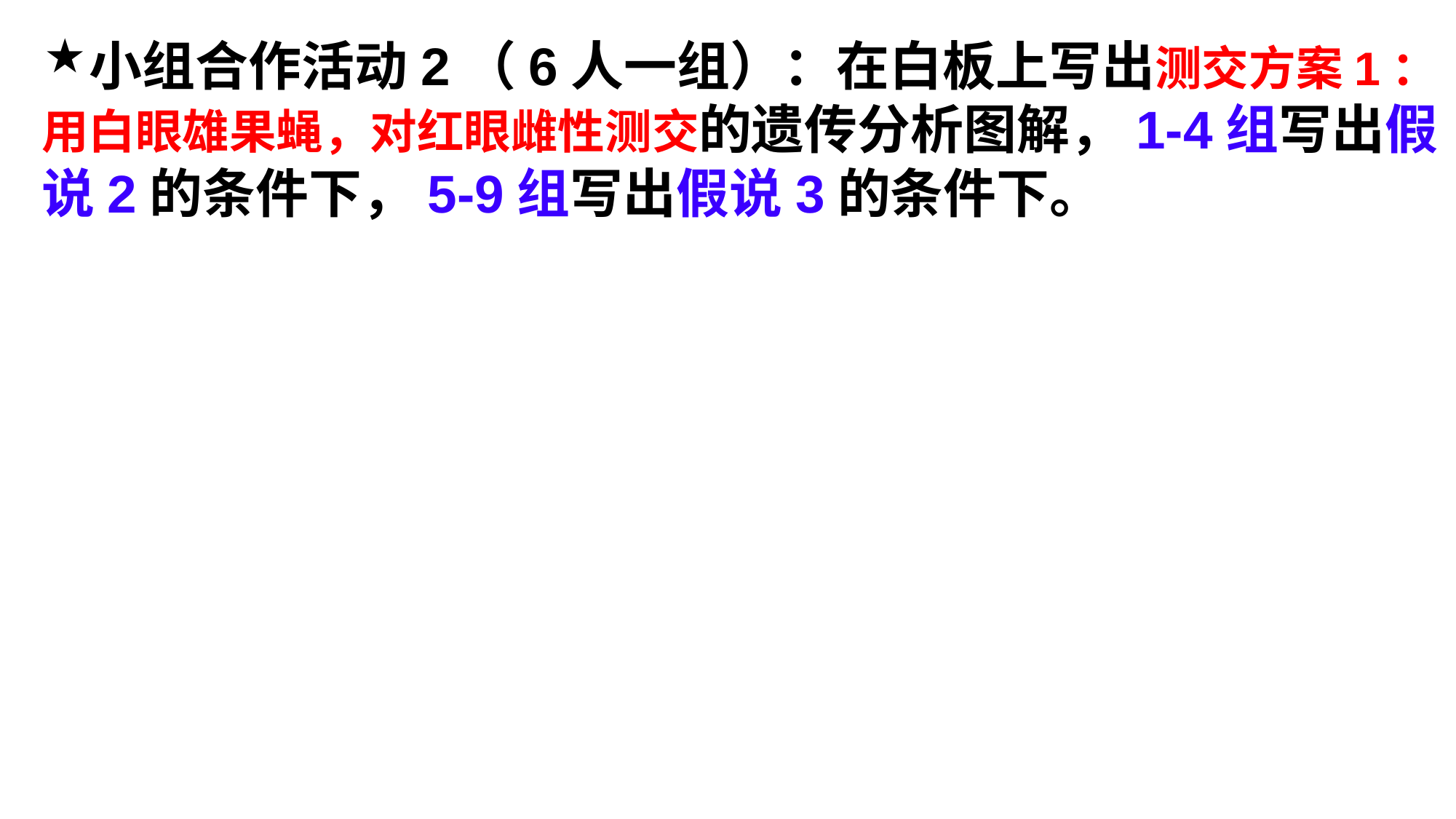

小组合作活动2（6人一组）：在白板上写出测交方案1：用白眼雄果蝇，对红眼雌性测交的遗传分析图解，1-4组写出假说2的条件下，5-9组写出假说3的条件下。